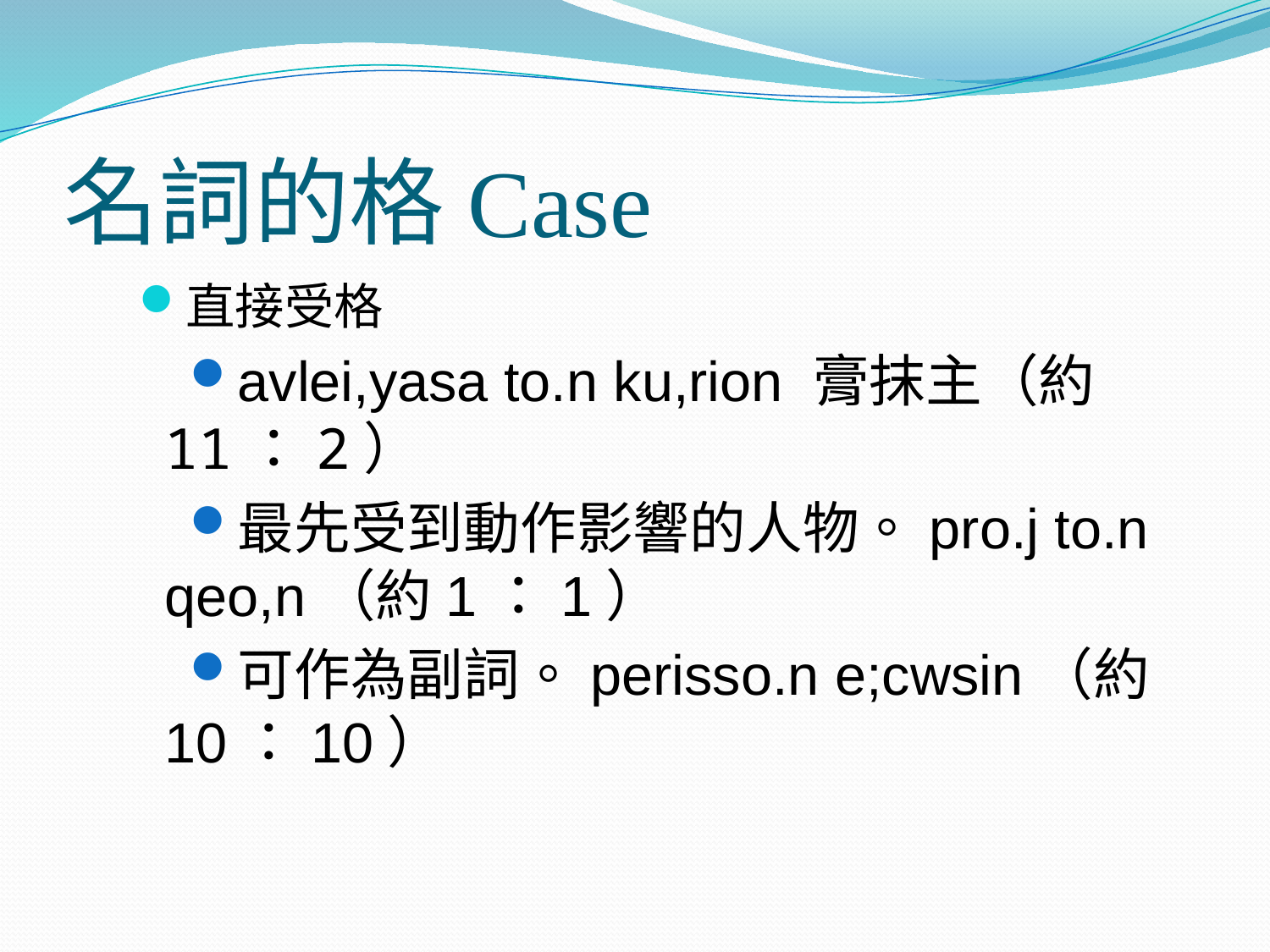

# 名詞的格Case
直接受格
avlei,yasa to.n ku,rion 膏抹主（約11：2）
最先受到動作影響的人物。pro.j to.n qeo,n（約1：1）
可作為副詞。perisso.n e;cwsin（約10：10）